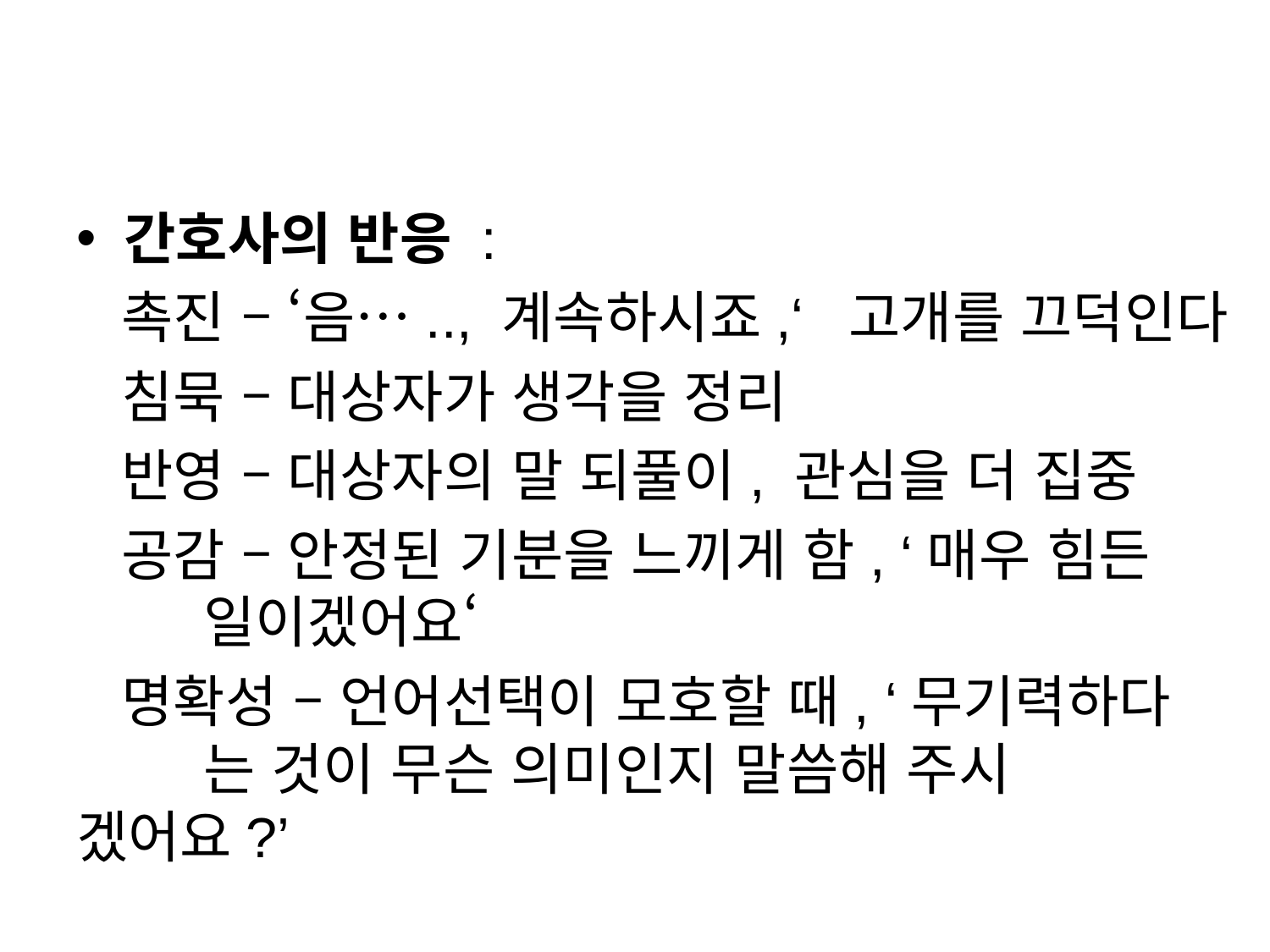

#
간호사의 반응 :
  촉진 – ‘음….., 계속하시죠,‘  고개를 끄덕인다
  침묵 – 대상자가 생각을 정리
  반영 – 대상자의 말 되풀이, 관심을 더 집중
  공감 – 안정된 기분을 느끼게 함, ‘매우 힘든 		일이겠어요‘
  명확성 – 언어선택이 모호할 때, ‘무기력하다		는 것이 무슨 의미인지 말씀해 주시		겠어요?’